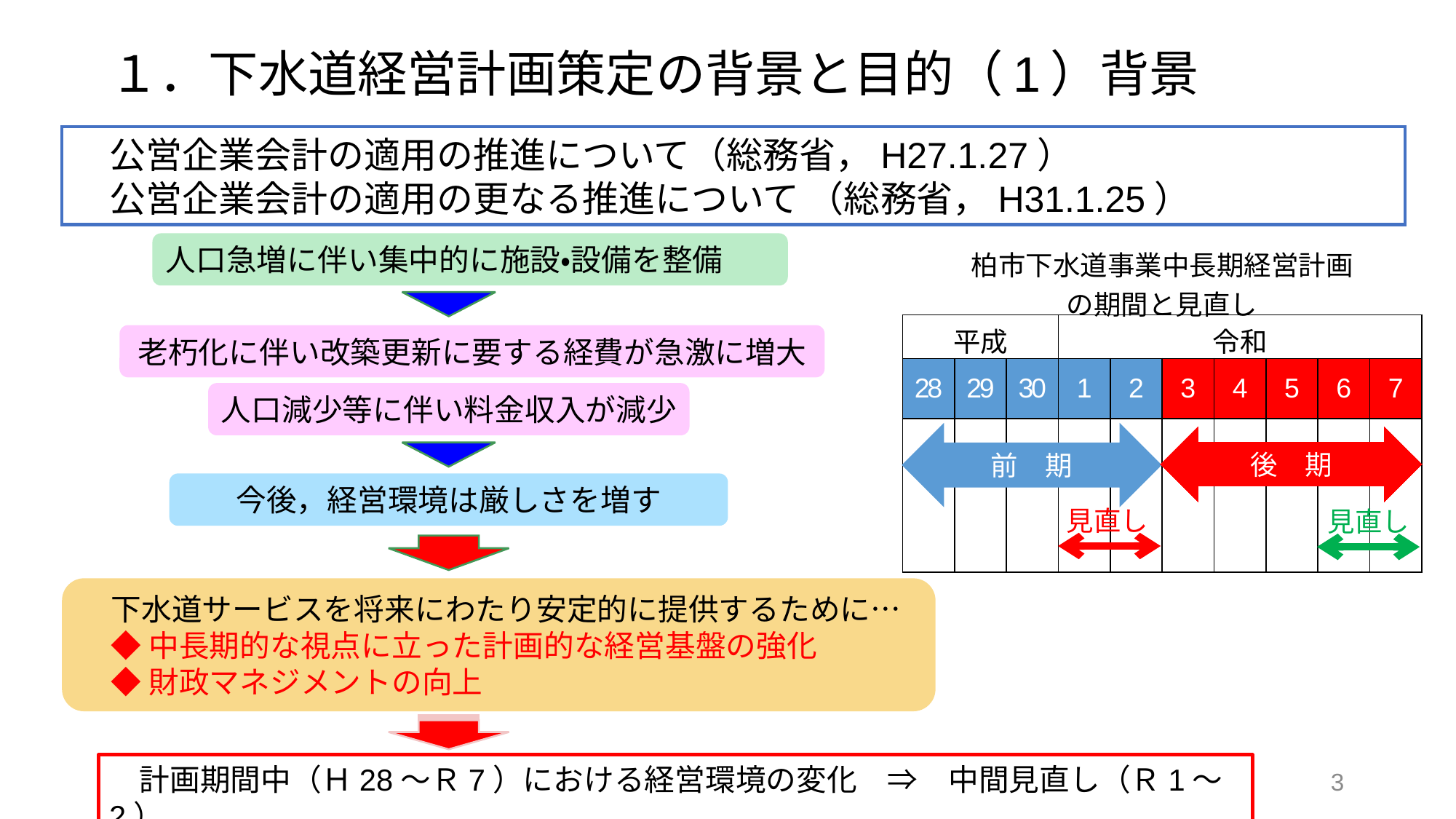

１．下水道経営計画策定の背景と目的（1）背景
　公営企業会計の適用の推進について（総務省，H27.1.27）
　公営企業会計の適用の更なる推進について （総務省，H31.1.25）
人口急増に伴い集中的に施設・設備を整備
| 柏市下水道事業中長期経営計画 の期間と見直し |  |  |  |  |  |  |  |  |  |
| --- | --- | --- | --- | --- | --- | --- | --- | --- | --- |
| 平成 |  |  | 令和 |  |  |  |  |  |  |
| 28 | 29 | 30 | 1 | 2 | 3 | 4 | 5 | 6 | 7 |
|  |  |  |  |  |  |  |  |  |  |

老朽化に伴い改築更新に要する経費が急激に増大
人口減少等に伴い料金収入が減少
前　期
後　期

今後，経営環境は厳しさを増す

見直し
見直し
下水道サービスを将来にわたり安定的に提供するために…
◆中長期的な視点に立った計画的な経営基盤の強化
◆財政マネジメントの向上

　計画期間中（Ｈ28～Ｒ7）における経営環境の変化　⇒　中間見直し（Ｒ1～2）
3